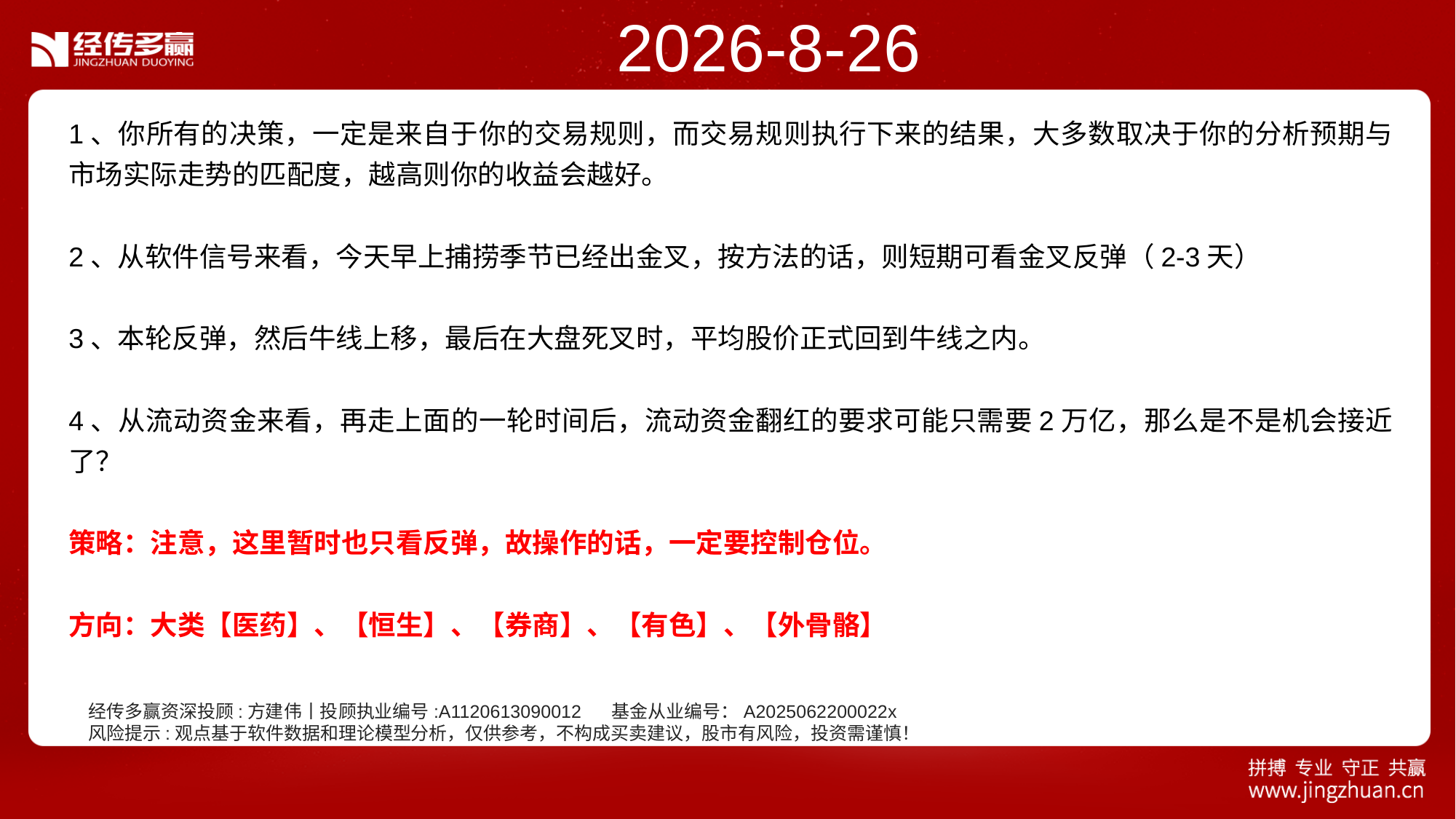

2026-8-26
1、你所有的决策，一定是来自于你的交易规则，而交易规则执行下来的结果，大多数取决于你的分析预期与市场实际走势的匹配度，越高则你的收益会越好。

2、从软件信号来看，今天早上捕捞季节已经出金叉，按方法的话，则短期可看金叉反弹（2-3天）

3、本轮反弹，然后牛线上移，最后在大盘死叉时，平均股价正式回到牛线之内。

4、从流动资金来看，再走上面的一轮时间后，流动资金翻红的要求可能只需要2万亿，那么是不是机会接近了？

策略：注意，这里暂时也只看反弹，故操作的话，一定要控制仓位。

方向：大类【医药】、【恒生】、【券商】、【有色】、【外骨骼】